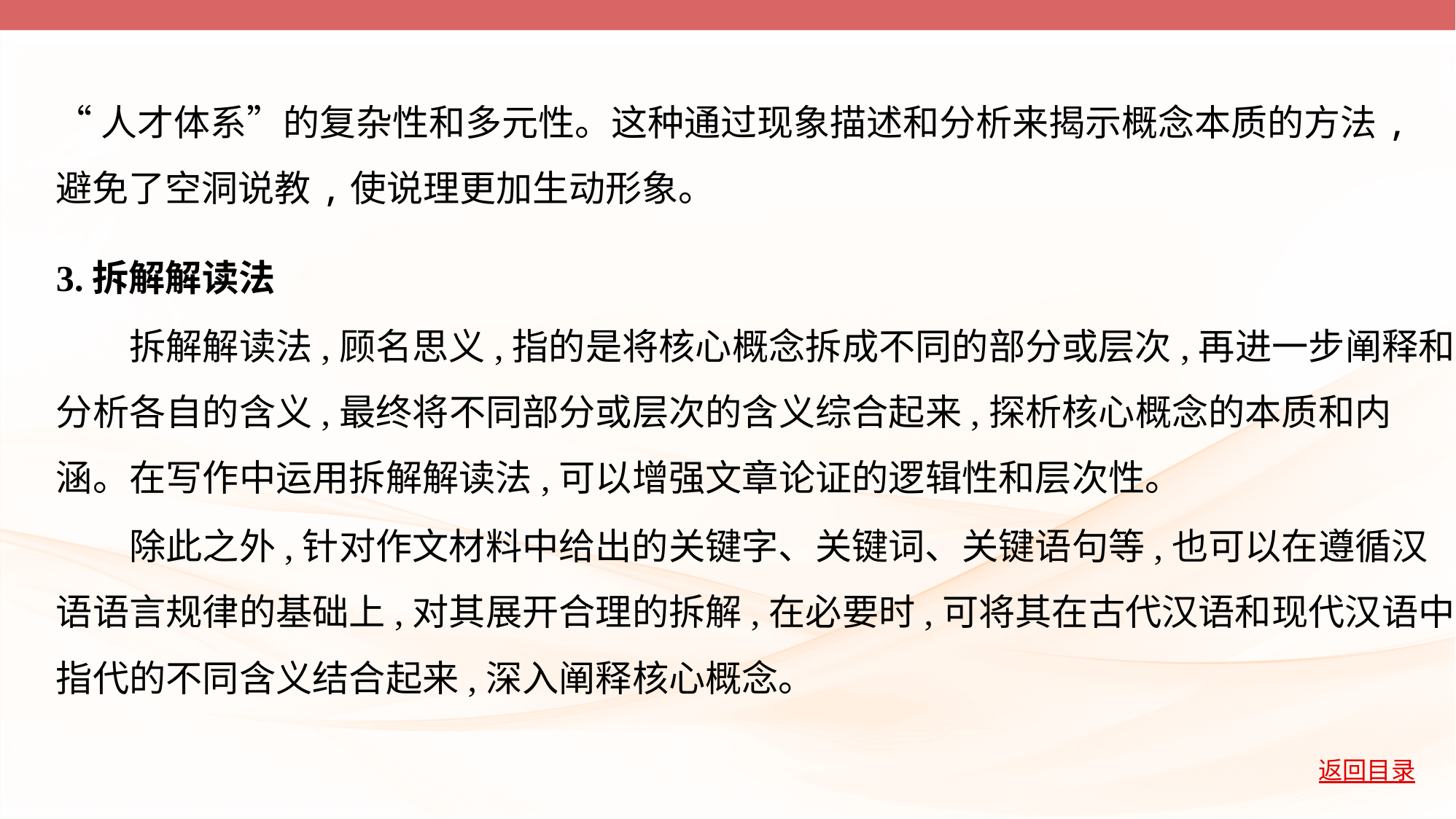

“人才体系”的复杂性和多元性。这种通过现象描述和分析来揭示概念本质的方法,
避免了空洞说教,使说理更加生动形象。
3.拆解解读法
　　拆解解读法,顾名思义,指的是将核心概念拆成不同的部分或层次,再进一步阐释和
分析各自的含义,最终将不同部分或层次的含义综合起来,探析核心概念的本质和内
涵。在写作中运用拆解解读法,可以增强文章论证的逻辑性和层次性。
　　除此之外,针对作文材料中给出的关键字、关键词、关键语句等,也可以在遵循汉
语语言规律的基础上,对其展开合理的拆解,在必要时,可将其在古代汉语和现代汉语中
指代的不同含义结合起来,深入阐释核心概念。